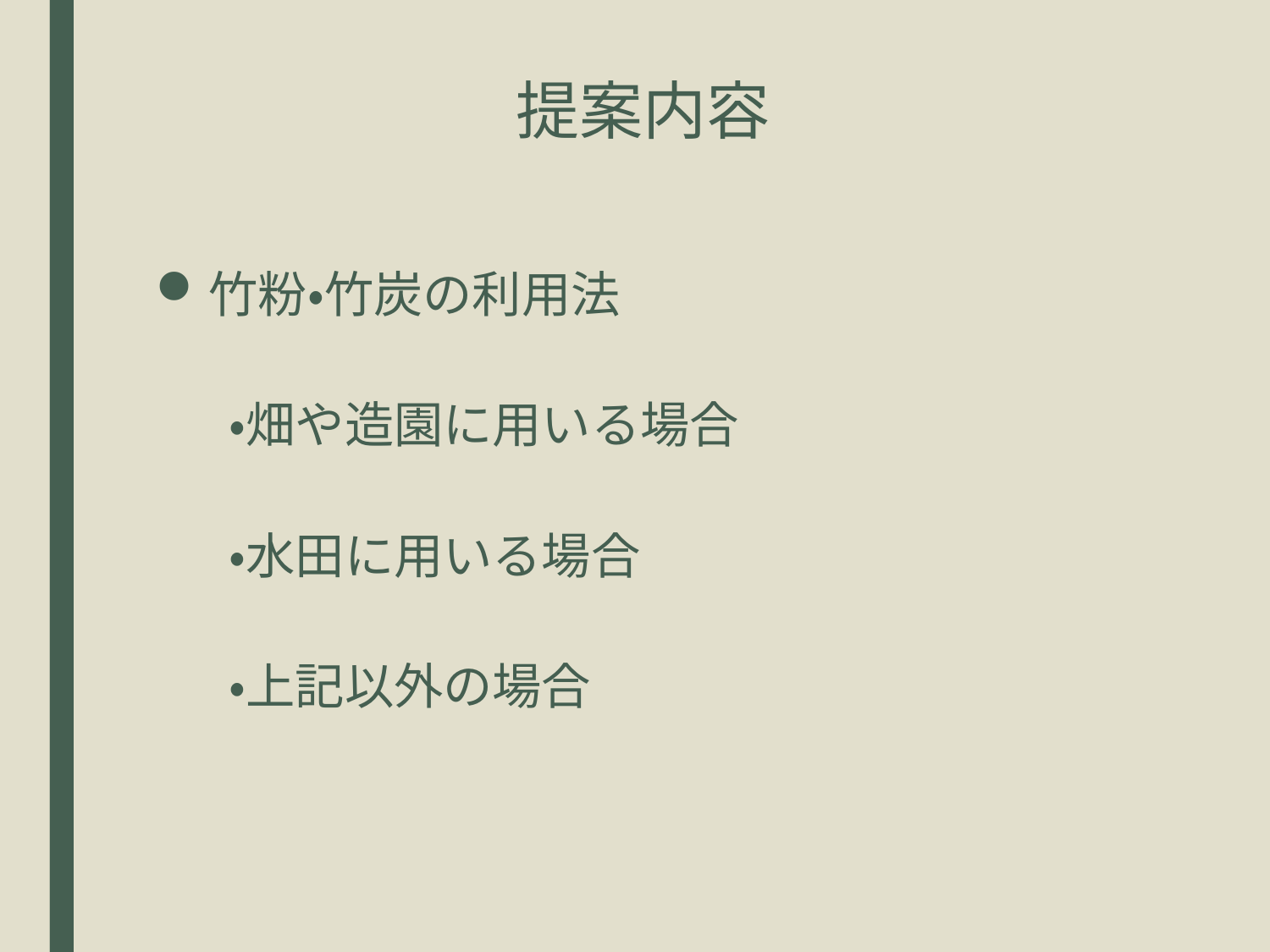

# 提案内容
竹粉・竹炭の利用法
・畑や造園に用いる場合
・水田に用いる場合
・上記以外の場合